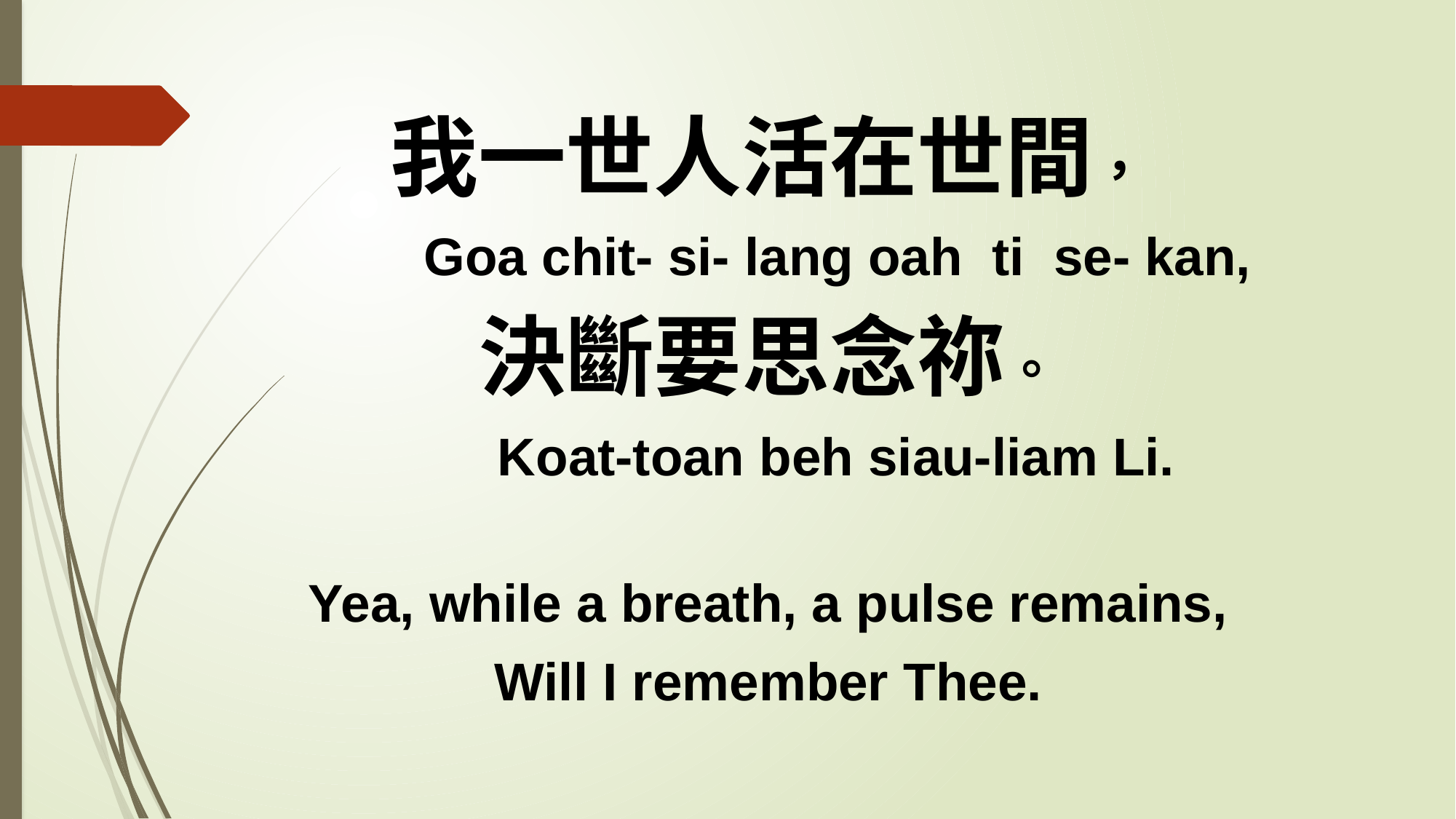

我一世人活在世間，
            Goa chit- si- lang oah  ti  se- kan,
決斷要思念祢。
                 Koat-toan beh siau-liam Li.

Yea, while a breath, a pulse remains,
Will I remember Thee.